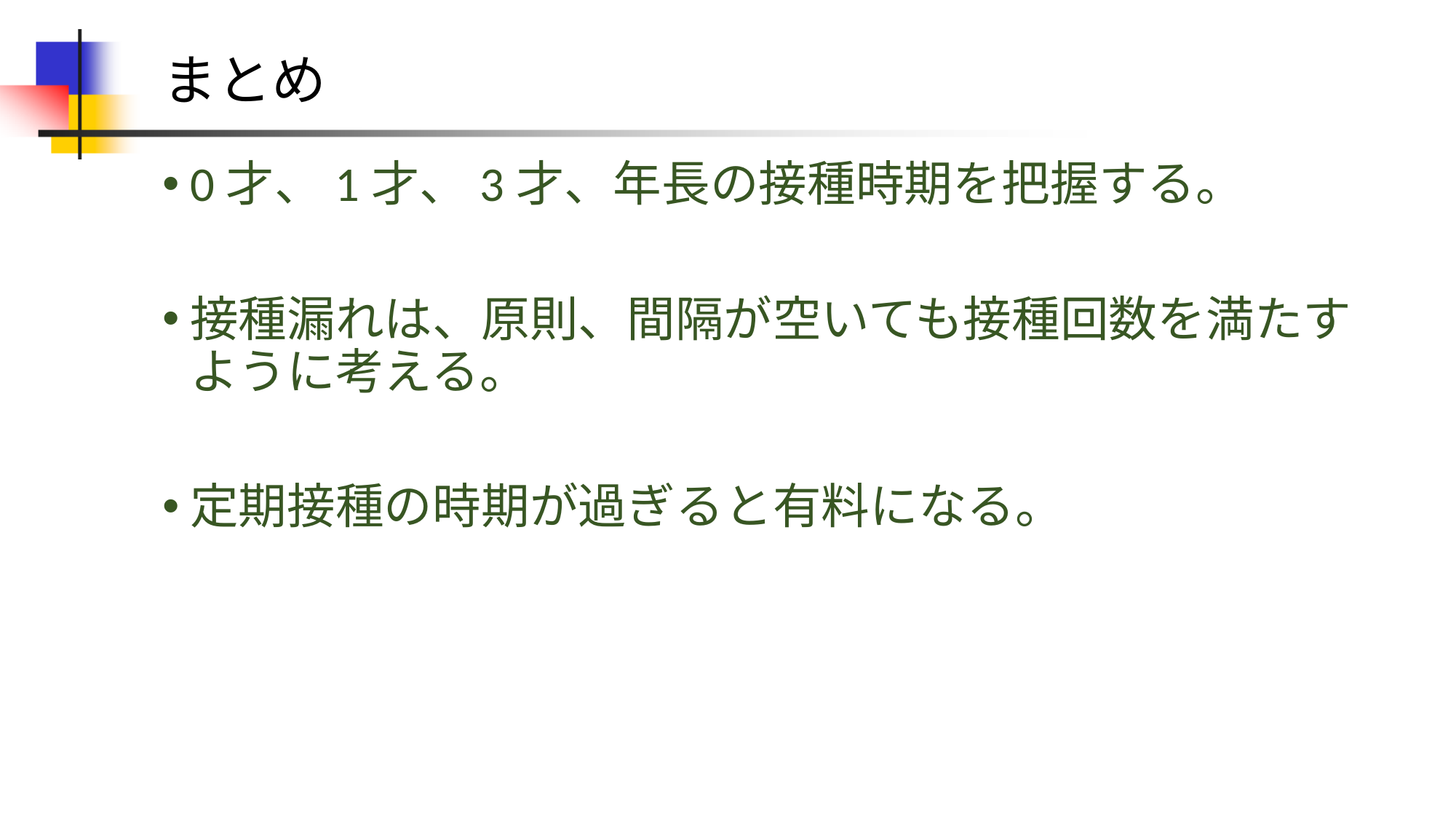

# まとめ
0才、1才、3才、年長の接種時期を把握する。

接種漏れは、原則、間隔が空いても接種回数を満たすように考える。

定期接種の時期が過ぎると有料になる。